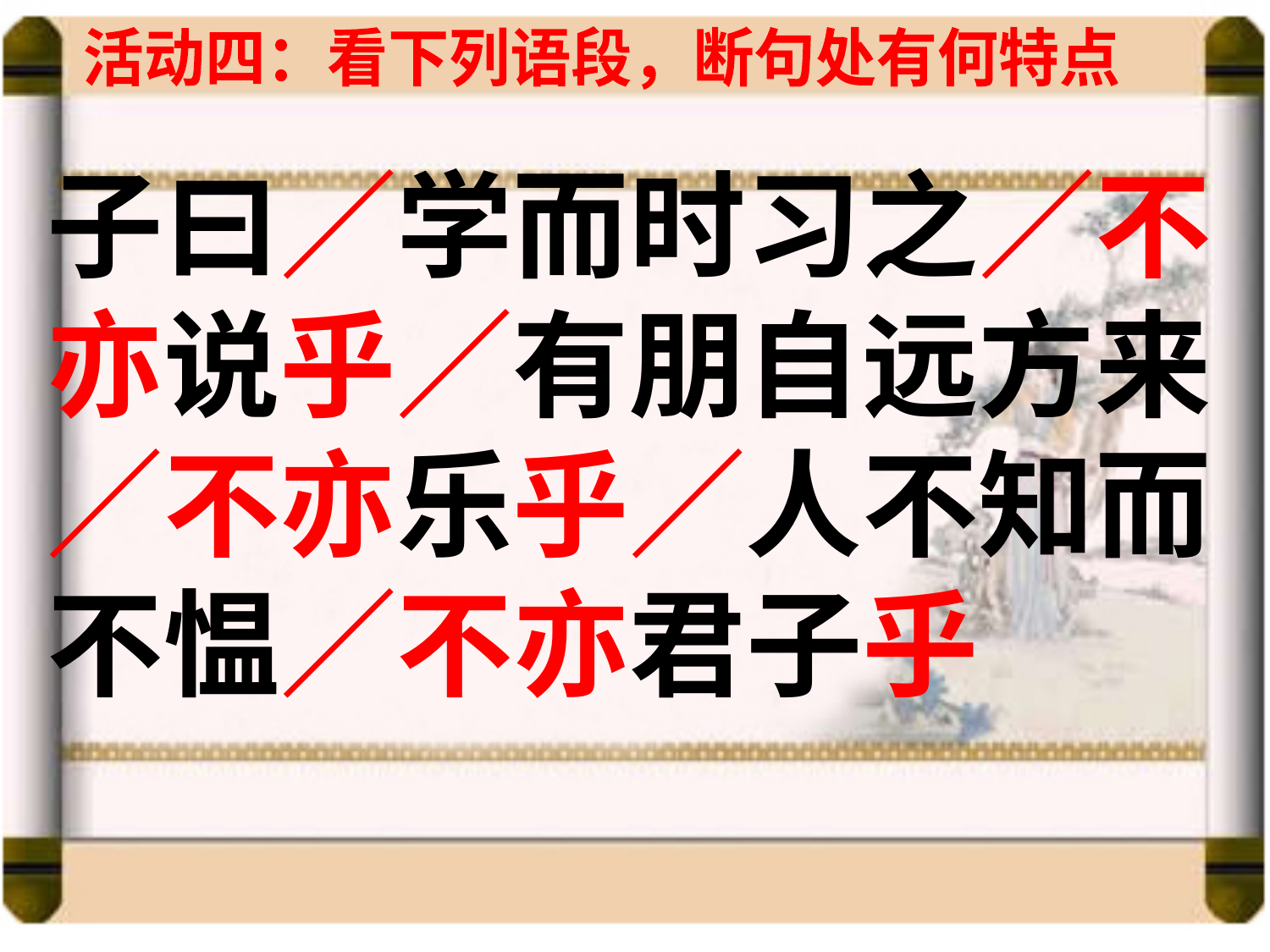

活动四：看下列语段，断句处有何特点

子曰／学而时习之／不亦说乎／有朋自远方来／不亦乐乎／人不知而不愠／不亦君子乎
12